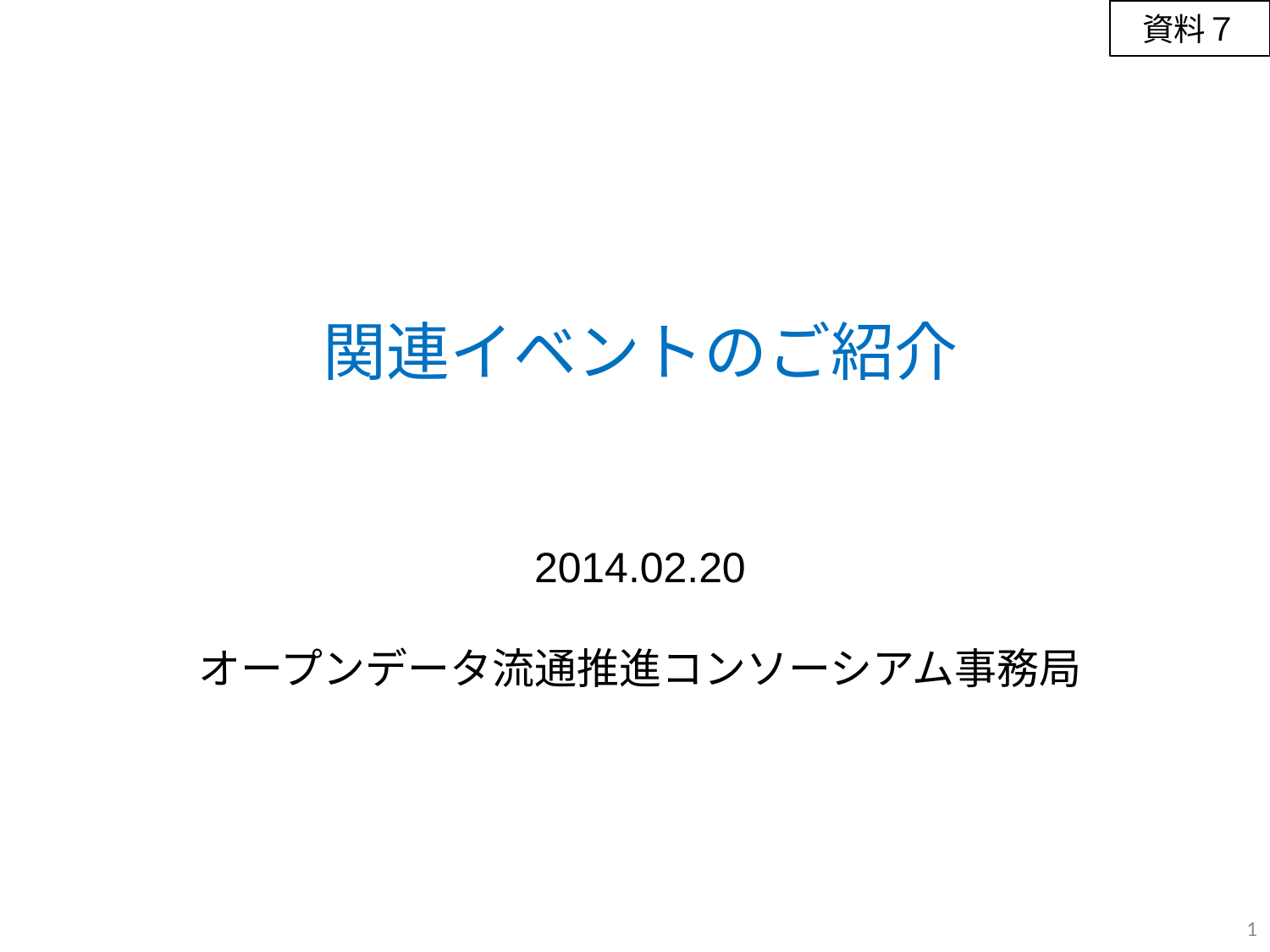

資料７
関連イベントのご紹介

2014.02.20

オープンデータ流通推進コンソーシアム事務局
1